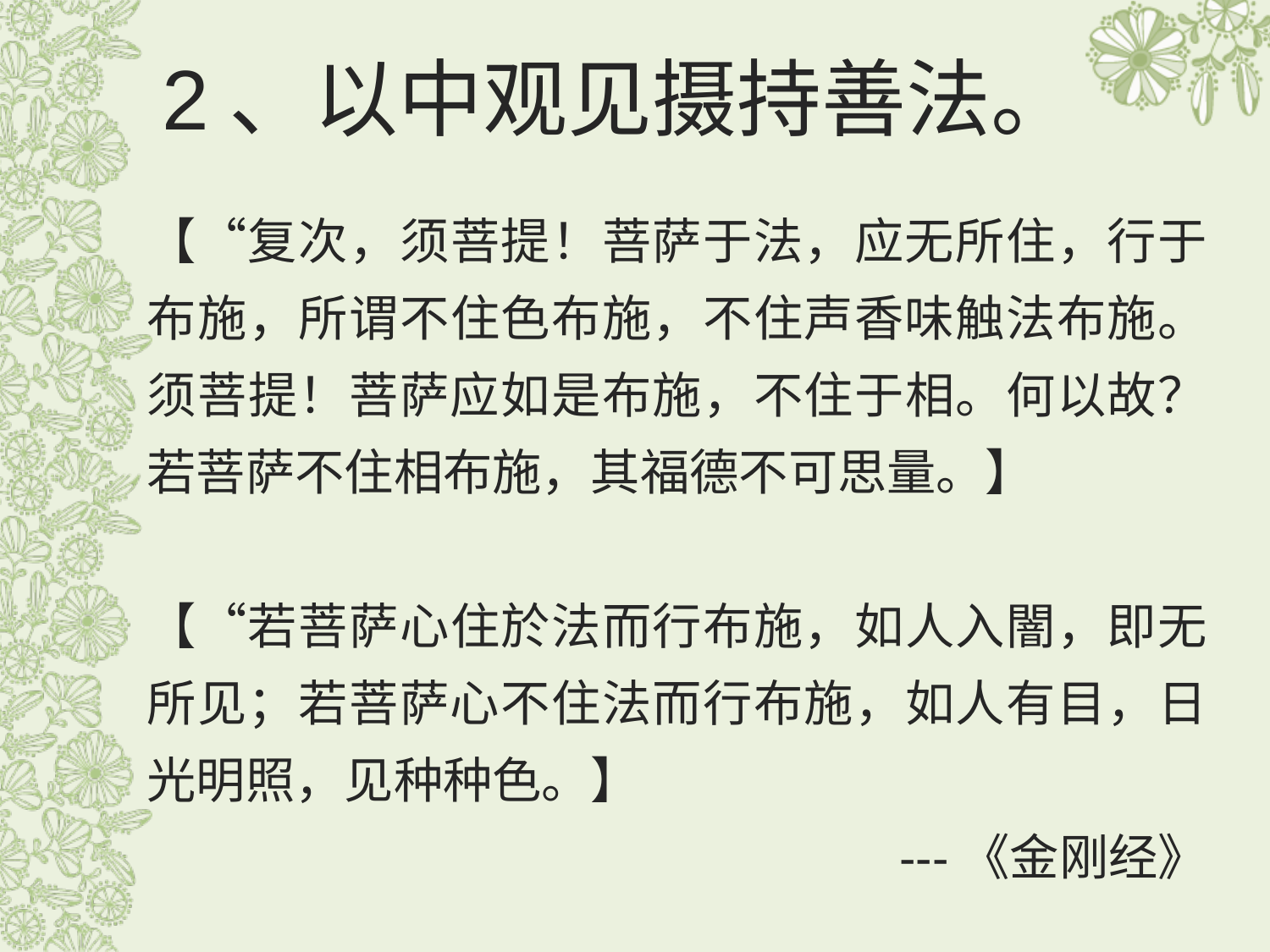

# 2、以中观见摄持善法。
【“复次，须菩提！菩萨于法，应无所住，行于布施，所谓不住色布施，不住声香味触法布施。须菩提！菩萨应如是布施，不住于相。何以故？若菩萨不住相布施，其福德不可思量。】

【“若菩萨心住於法而行布施，如人入闇，即无所见；若菩萨心不住法而行布施，如人有目，日光明照，见种种色。】
---《金刚经》